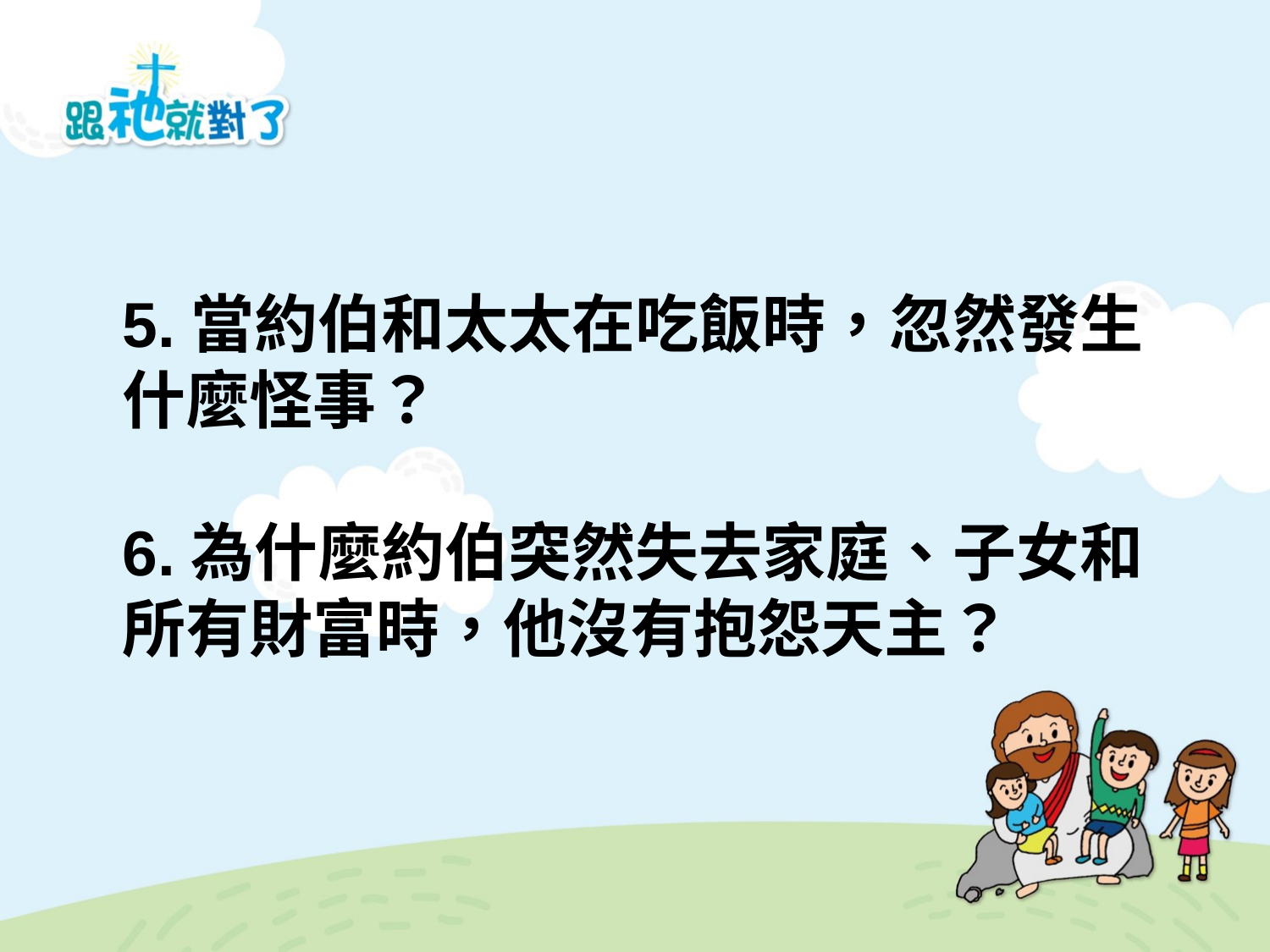

5.當約伯和太太在吃飯時，忽然發生什麼怪事？

6.為什麼約伯突然失去家庭、子女和所有財富時，他沒有抱怨天主？